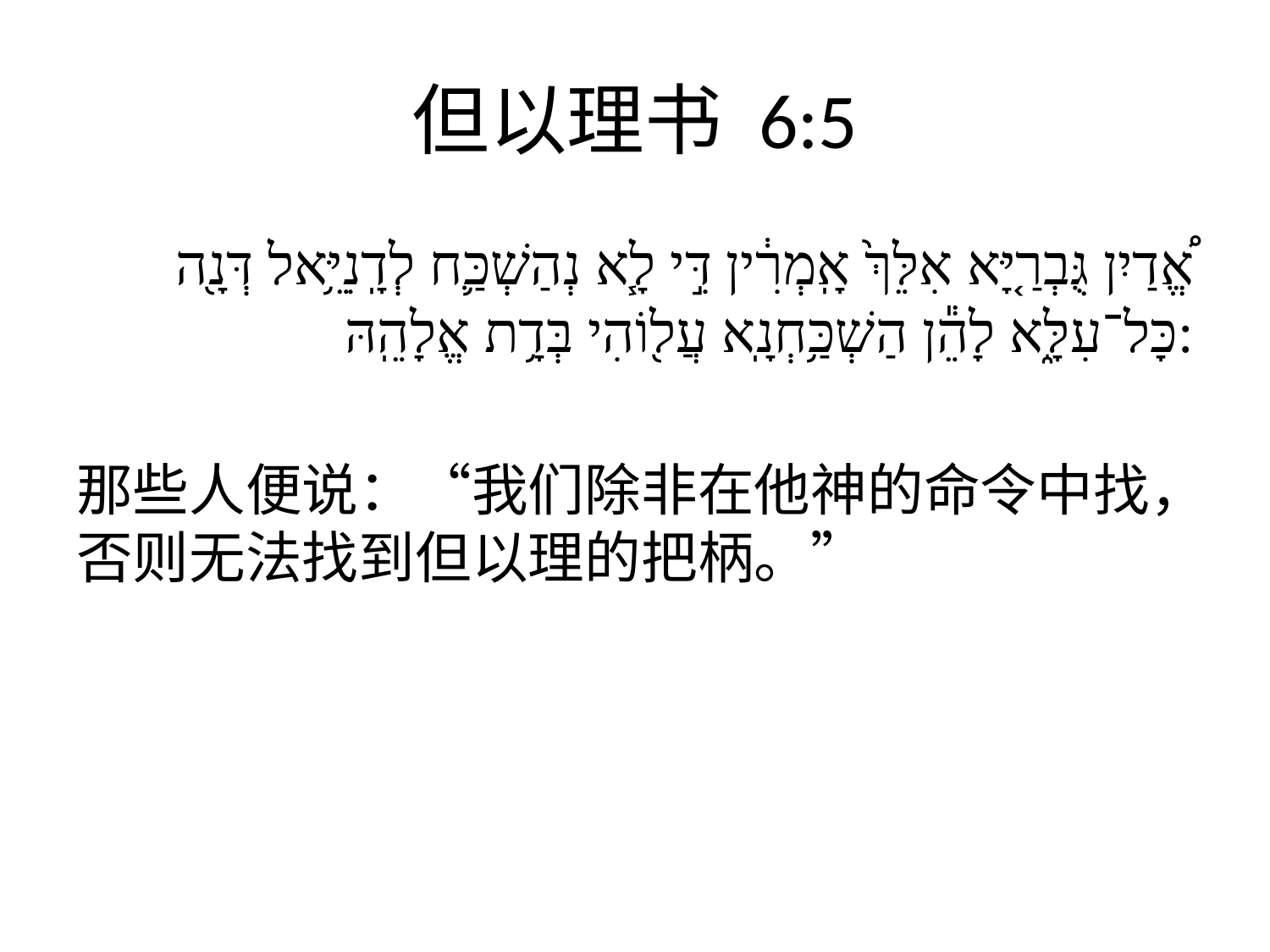

# 但以理书 6:5
אֱ֠דַיִן גֻּבְרַיָּ֚א אִלֵּךְ֙ אָֽמְרִ֔ין דִּ֣י לָ֧א נְהַשְׁכַּ֛ח לְדָֽנִיֵּ֥אל דְּנָ֖ה כָּל־עִלָּ֑א לָהֵ֕ן הַשְׁכַּ֥חְנָֽא עֲל֖וֹהִי בְּדָ֥ת אֱלָהֵֽהּ:

那些人便说：“我们除非在他神的命令中找，否则无法找到但以理的把柄。”